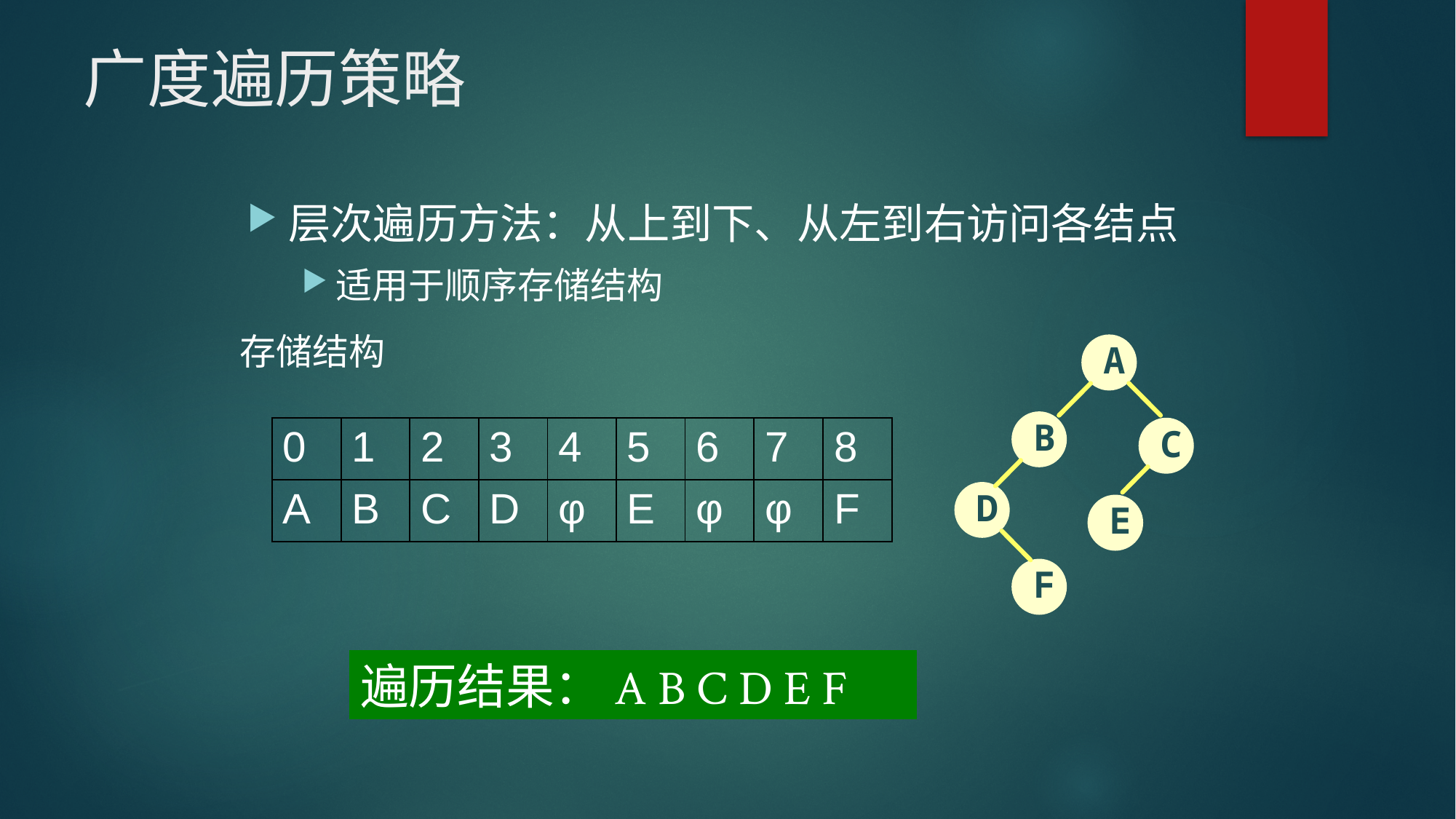

# 广度遍历策略
层次遍历方法：从上到下、从左到右访问各结点
适用于顺序存储结构
存储结构
 A

 B

 C

 D

 E

 F

| 0 | 1 | 2 | 3 | 4 | 5 | 6 | 7 | 8 |
| --- | --- | --- | --- | --- | --- | --- | --- | --- |
| A | B | C | D | φ | E | φ | φ | F |
遍历结果：A B C D E F